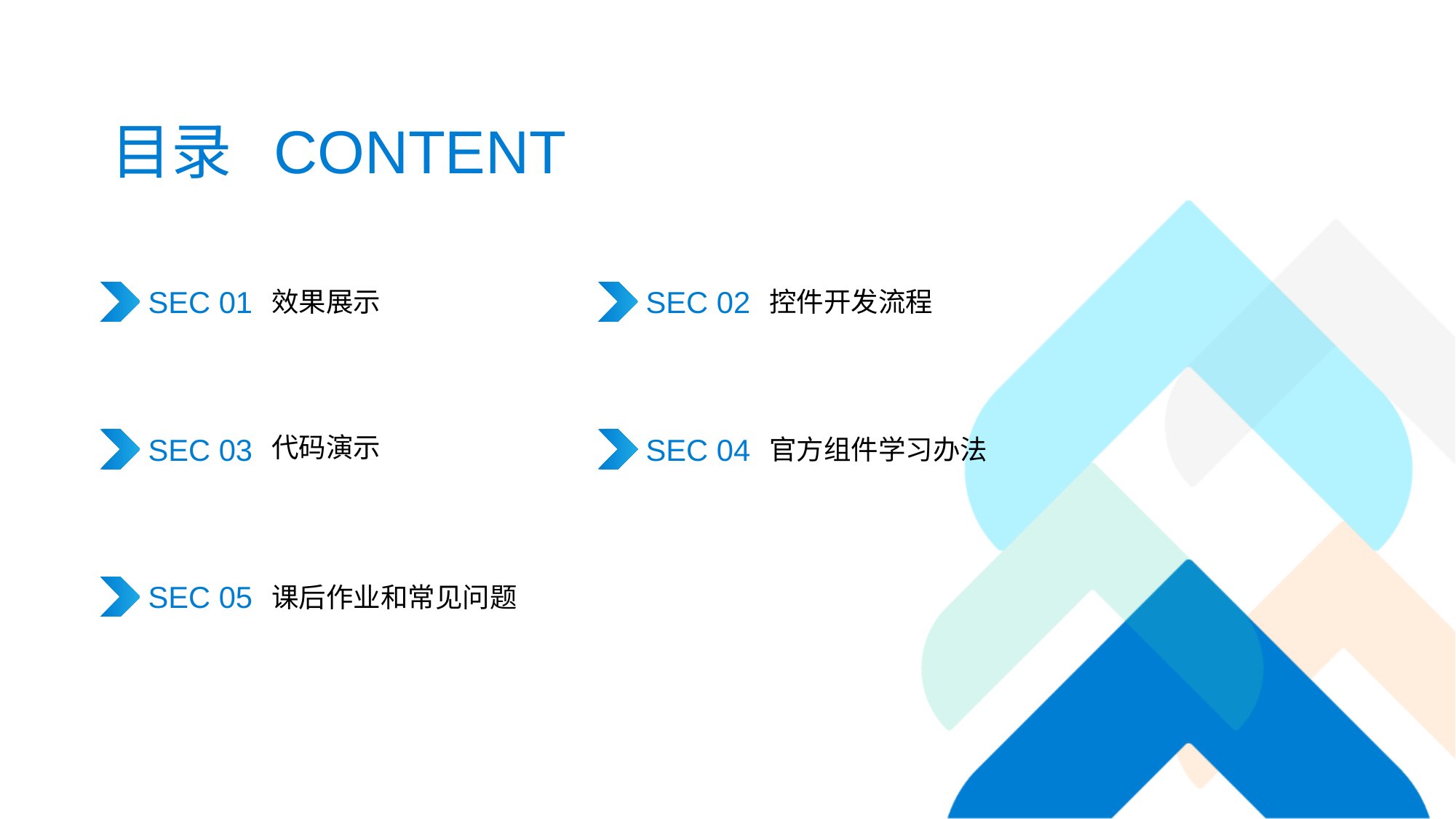

# 目录  CONTENT
SEC 01
效果展示

SEC 02
控件开发流程

SEC 03
代码演示

SEC 04
官方组件学习办法

SEC 05
课后作业和常见问题